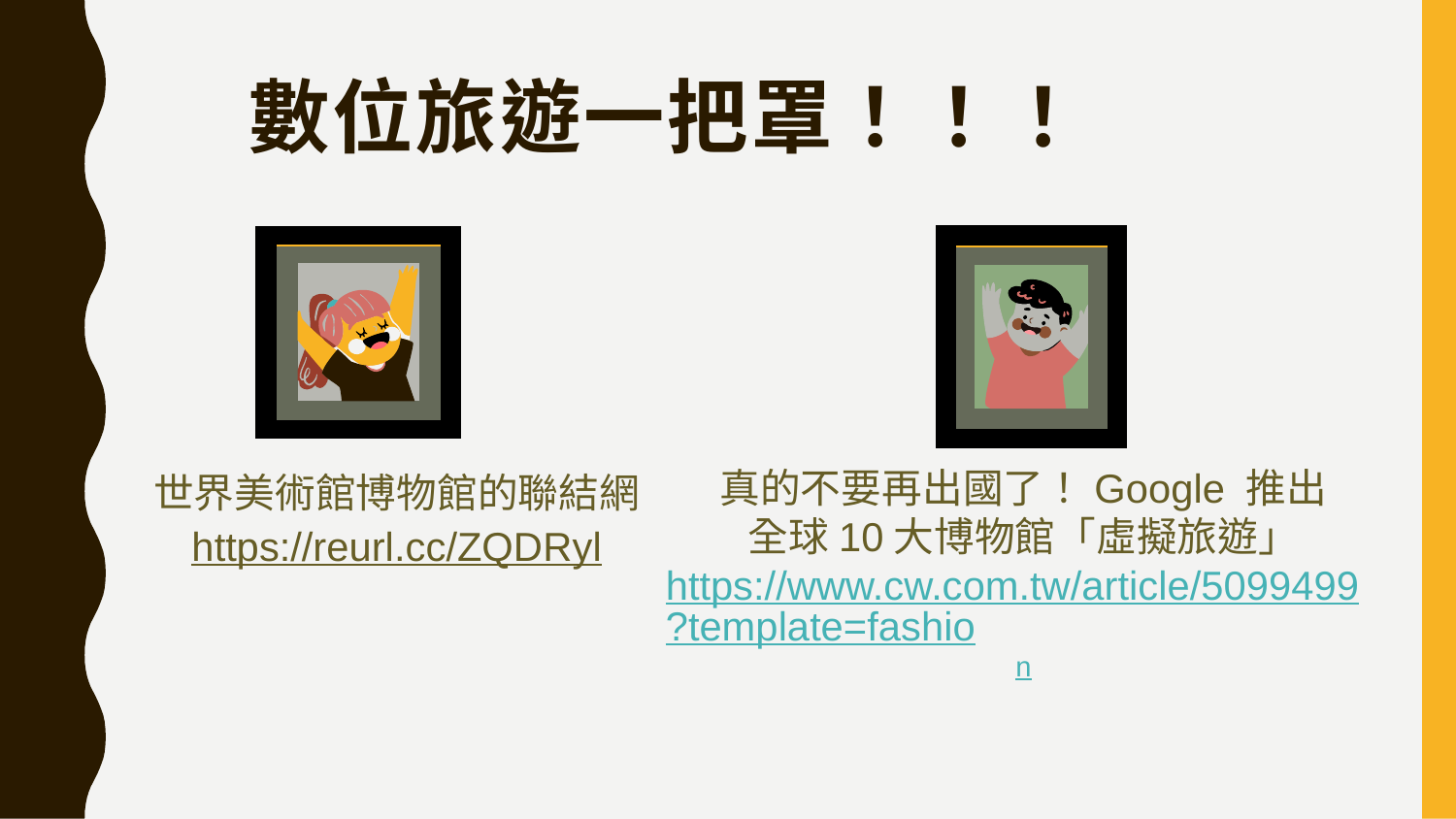

# 數位旅遊一把罩！！！

世界美術館博物館的聯結網
https://reurl.cc/ZQDRyl

真的不要再出國了！Google 推出
全球10大博物館「虛擬旅遊」
https://www.cw.com.tw/article/5099499?template=fashion